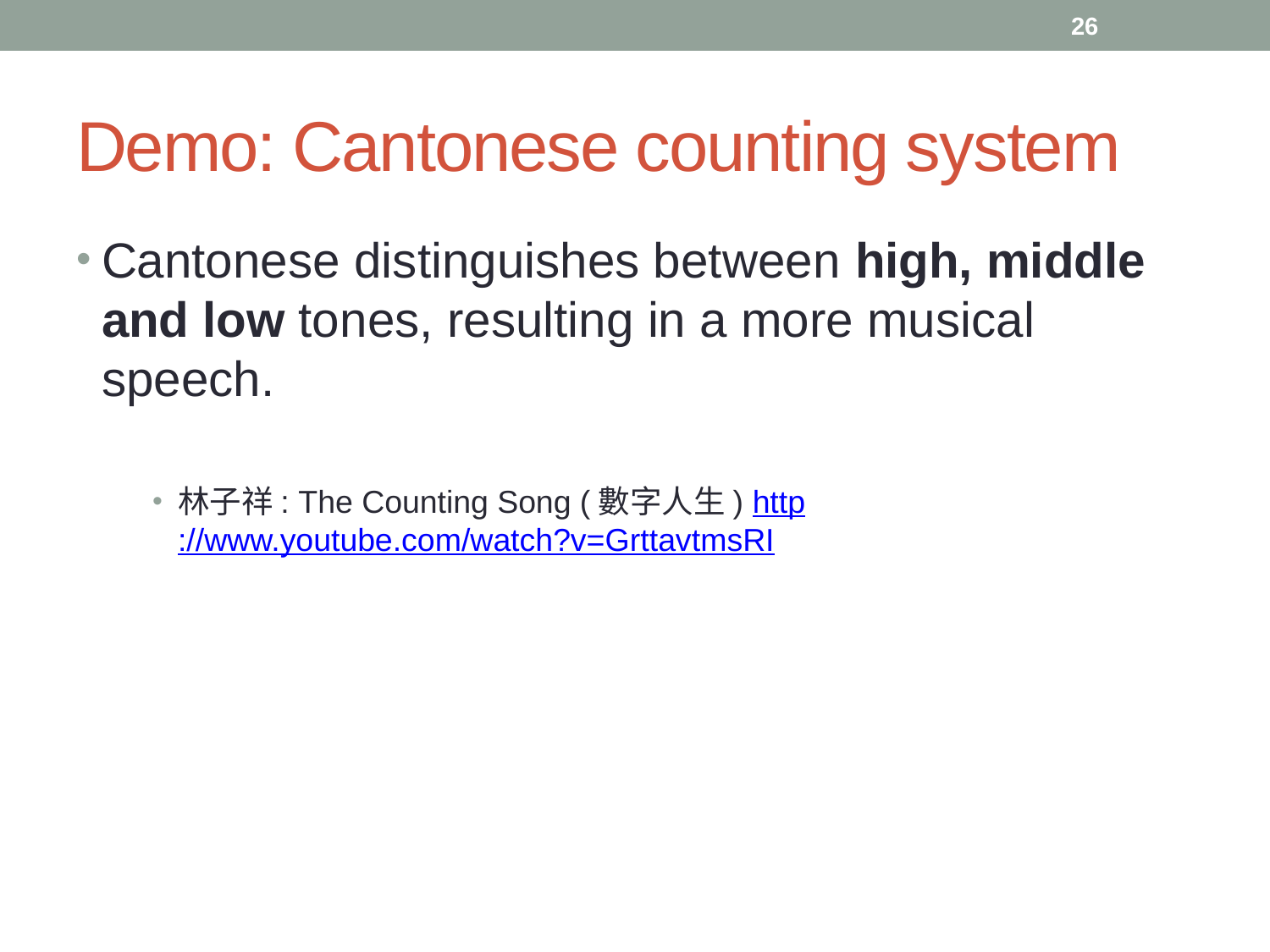

26
# Demo: Cantonese counting system
Cantonese distinguishes between high, middle and low tones, resulting in a more musical speech.

林子祥: The Counting Song (數字人生) http://www.youtube.com/watch?v=GrttavtmsRI